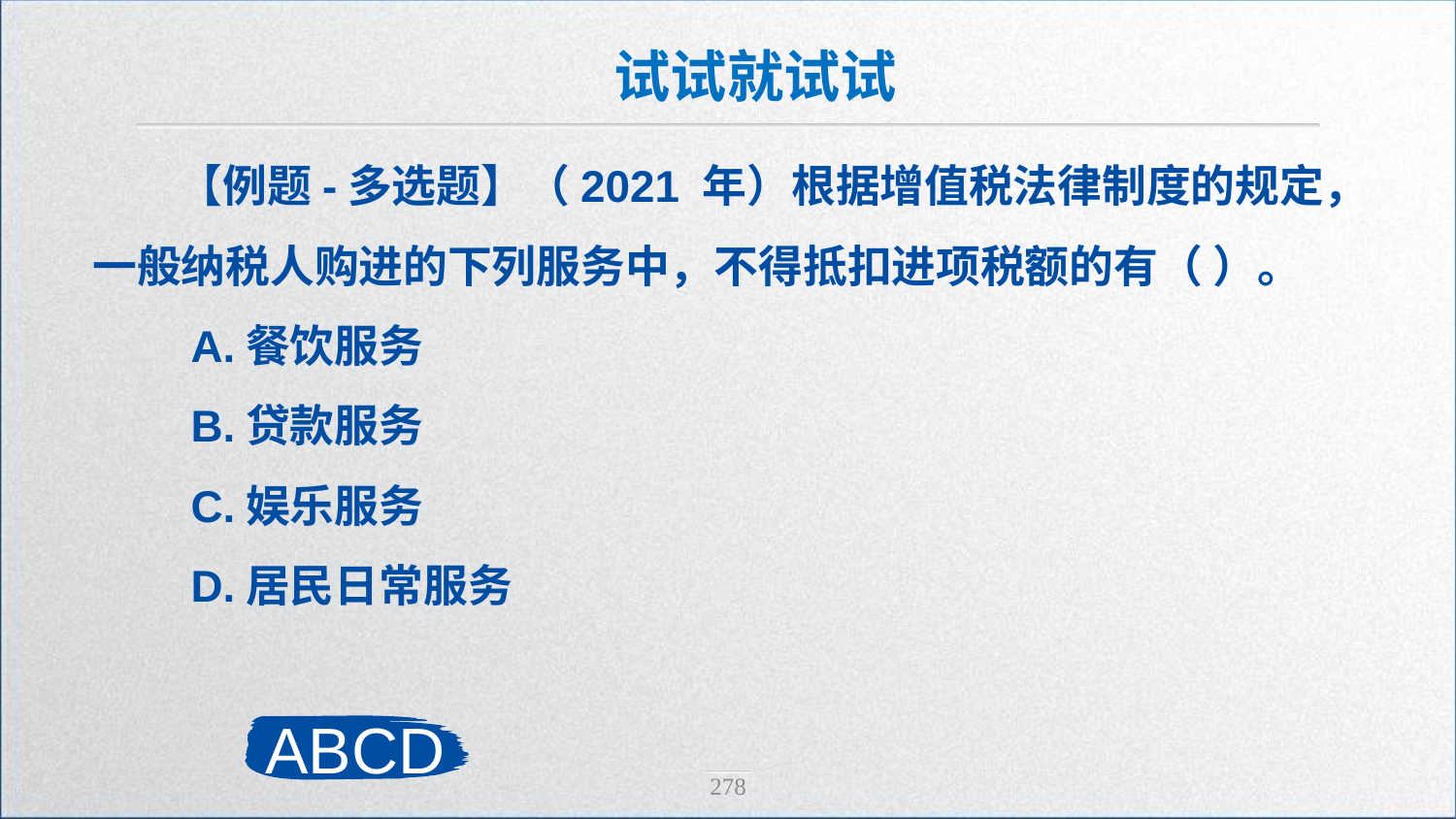

试试就试试
【例题-多选题】（2021 年）根据增值税法律制度的规定，一般纳税人购进的下列服务中，不得抵扣进项税额的有（ ）。
 A.餐饮服务
 B.贷款服务
 C.娱乐服务
 D.居民日常服务
ABCD

278